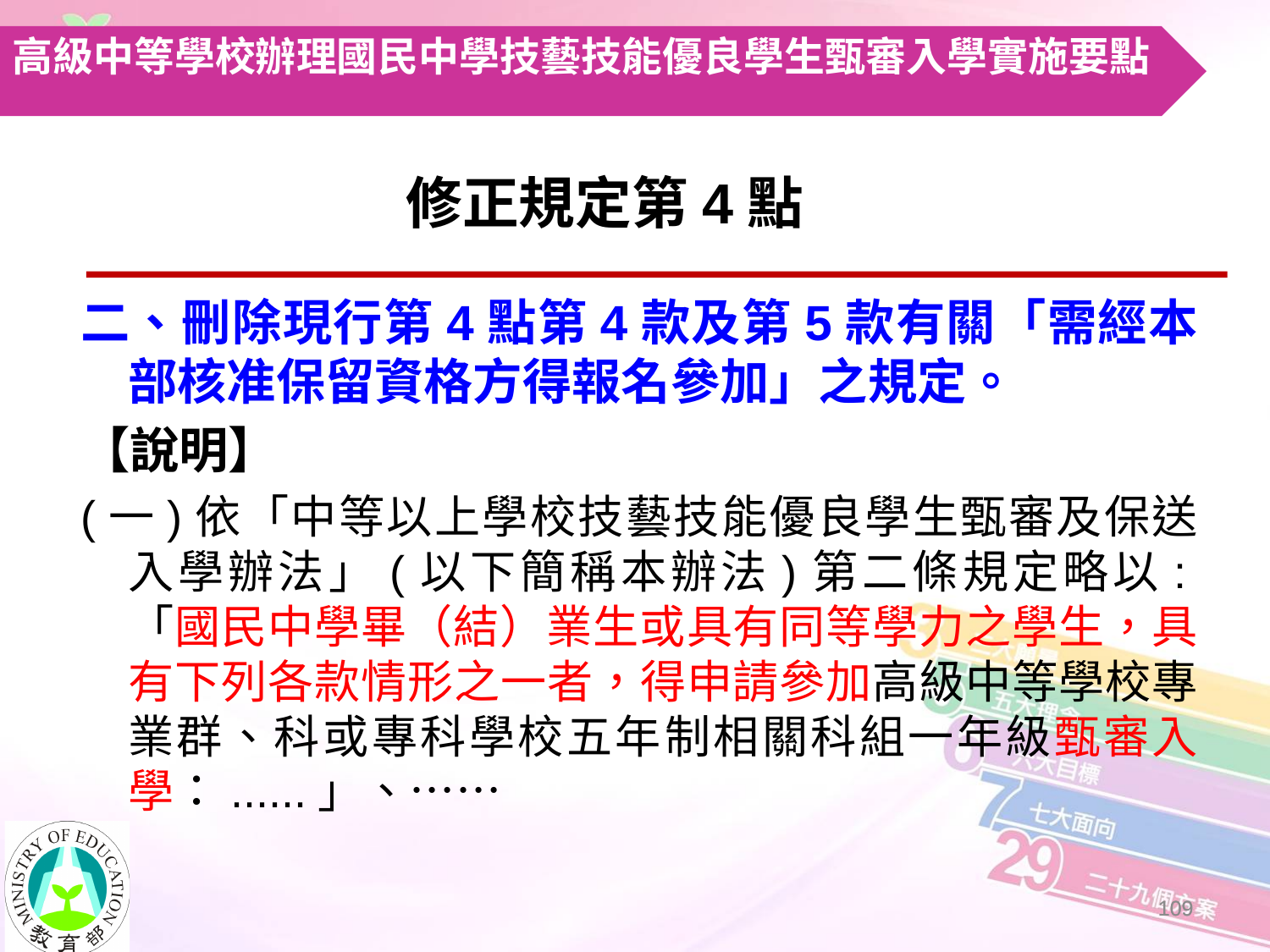

高級中等學校辦理國民中學技藝技能優良學生甄審入學實施要點

修正規定第4點

二、刪除現行第4點第4款及第5款有關「需經本部核准保留資格方得報名參加」之規定。
【說明】
(一)依「中等以上學校技藝技能優良學生甄審及保送入學辦法」(以下簡稱本辦法)第二條規定略以:「國民中學畢（結）業生或具有同等學力之學生，具有下列各款情形之一者，得申請參加高級中等學校專業群、科或專科學校五年制相關科組一年級甄審入學：......」、……
109
109